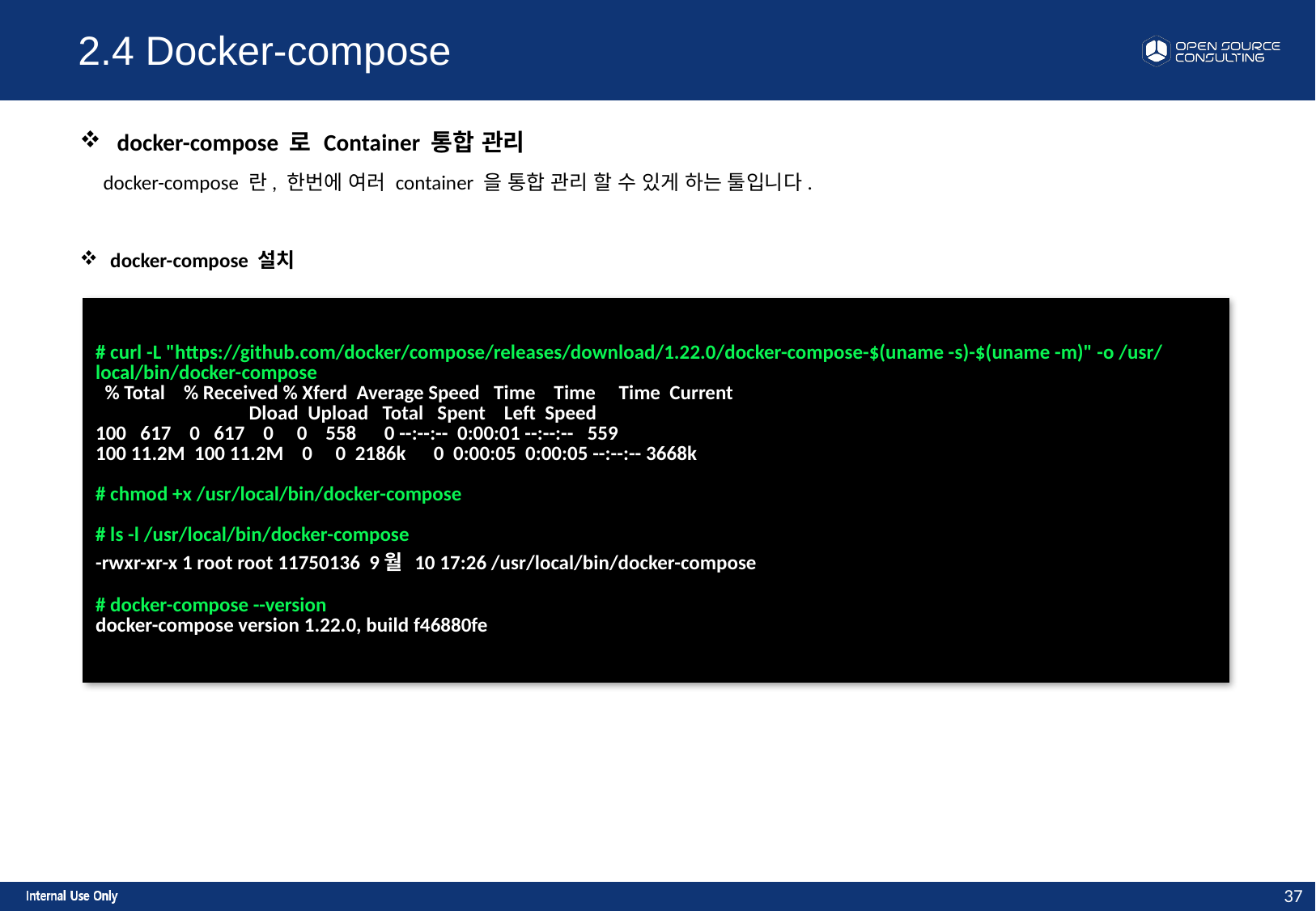

2.4 Docker-compose
 docker-compose 로 Container 통합 관리
     docker-compose 란, 한번에 여러 container 을 통합 관리 할 수 있게 하는 툴입니다.

docker-compose 설치
| # curl -L "https://github.com/docker/compose/releases/download/1.22.0/docker-compose-$(uname -s)-$(uname -m)" -o /usr/local/bin/docker-compose % Total % Received % Xferd Average Speed Time Time Time Current Dload Upload Total Spent Left Speed 100 617 0 617 0 0 558 0 --:--:-- 0:00:01 --:--:-- 559 100 11.2M 100 11.2M 0 0 2186k 0 0:00:05 0:00:05 --:--:-- 3668k # chmod +x /usr/local/bin/docker-compose # ls -l /usr/local/bin/docker-compose -rwxr-xr-x 1 root root 11750136 9월 10 17:26 /usr/local/bin/docker-compose # docker-compose --version docker-compose version 1.22.0, build f46880fe |
| --- |
37